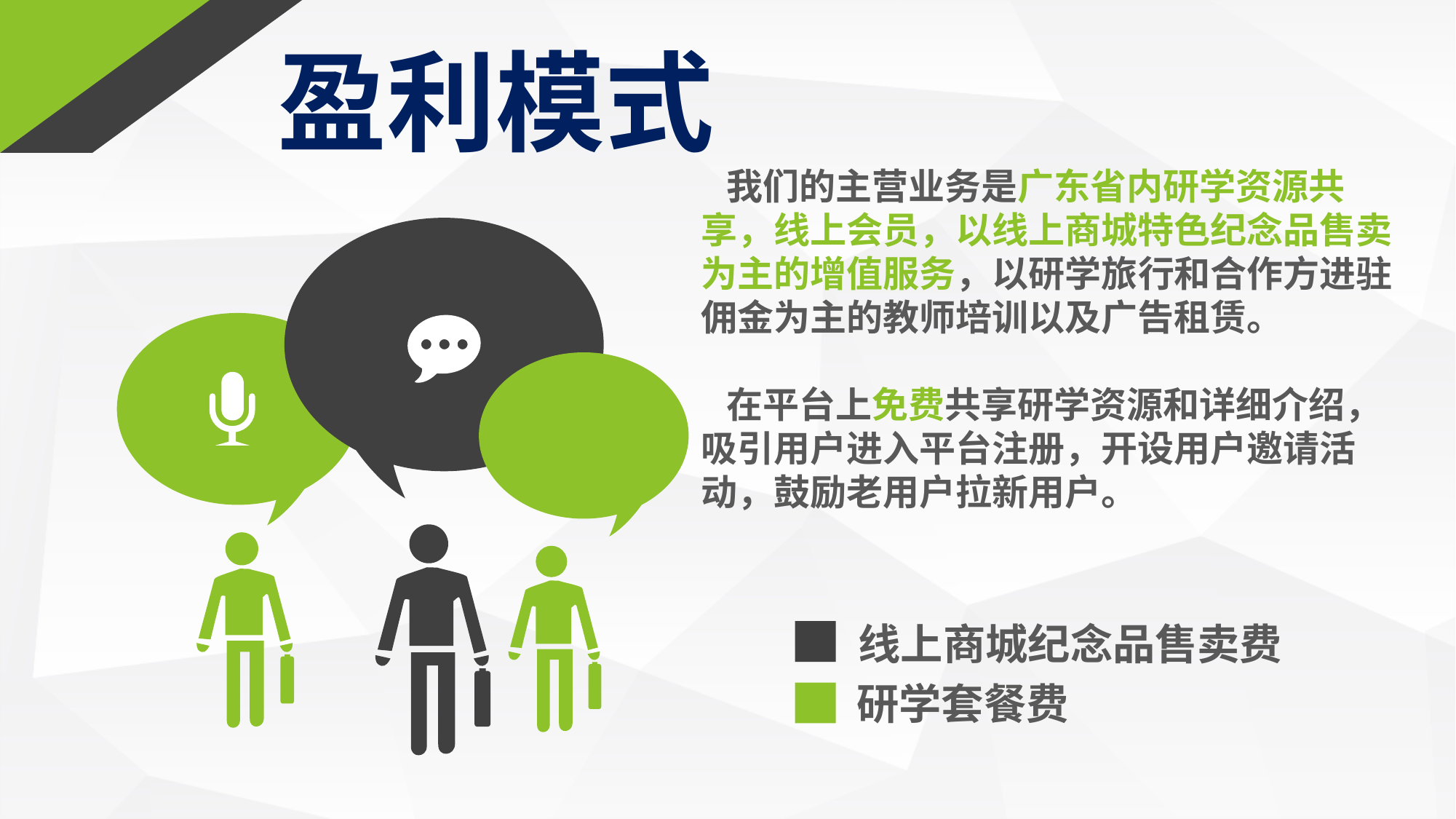

盈利模式
  我们的主营业务是广东省内研学资源共享，线上会员，以线上商城特色纪念品售卖为主的增值服务，以研学旅行和合作方进驻佣金为主的教师培训以及广告租赁。

  在平台上免费共享研学资源和详细介绍，
吸引用户进入平台注册，开设用户邀请活动，鼓励老用户拉新用户。

线上商城纪念品售卖费

研学套餐费